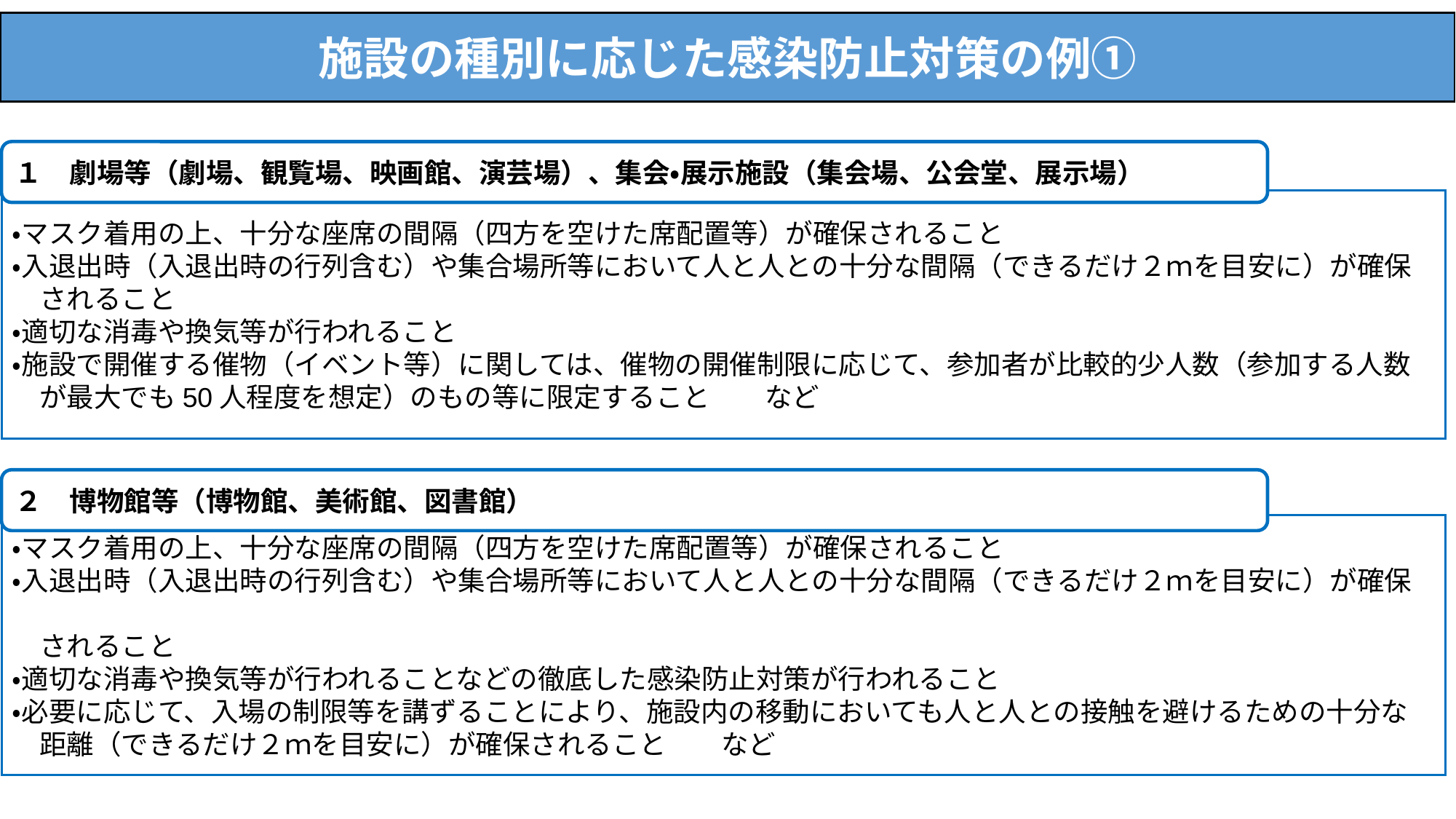

施設の種別に応じた感染防止対策の例①
１　劇場等（劇場、観覧場、映画館、演芸場）、集会・展示施設（集会場、公会堂、展示場）
・マスク着用の上、十分な座席の間隔（四方を空けた席配置等）が確保されること
・入退出時（入退出時の行列含む）や集合場所等において人と人との十分な間隔（できるだけ２ｍを目安に）が確保
　されること
・適切な消毒や換気等が行われること
・施設で開催する催物（イベント等）に関しては、催物の開催制限に応じて、参加者が比較的少人数（参加する人数
　が最大でも50人程度を想定）のもの等に限定すること　　など
２　博物館等（博物館、美術館、図書館）
・マスク着用の上、十分な座席の間隔（四方を空けた席配置等）が確保されること
・入退出時（入退出時の行列含む）や集合場所等において人と人との十分な間隔（できるだけ２ｍを目安に）が確保
　されること
・適切な消毒や換気等が行われることなどの徹底した感染防止対策が行われること
・必要に応じて、入場の制限等を講ずることにより、施設内の移動においても人と人との接触を避けるための十分な
　距離（できるだけ２ｍを目安に）が確保されること　　など